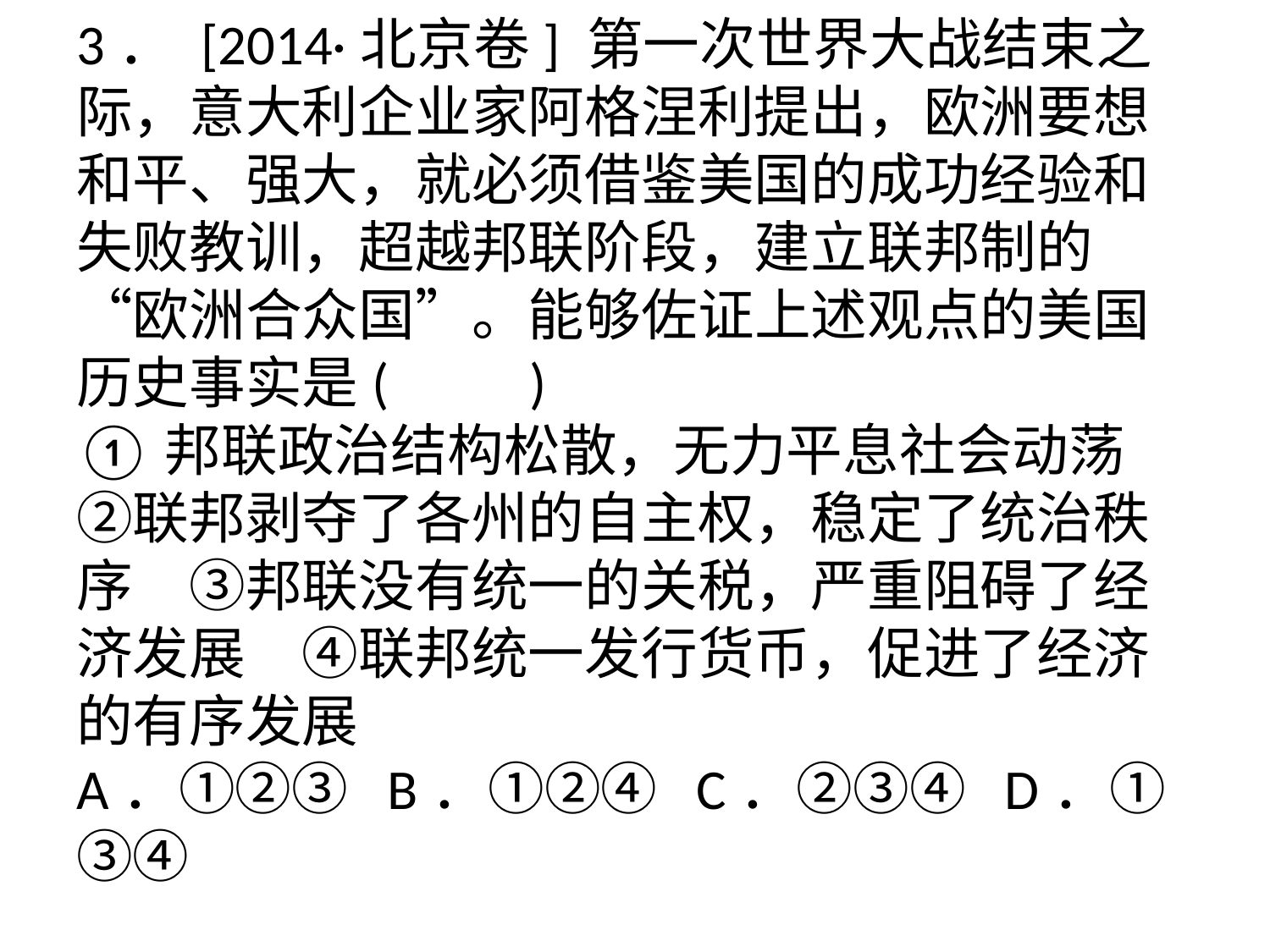

# 3． [2014·北京卷] 第一次世界大战结束之际，意大利企业家阿格涅利提出，欧洲要想和平、强大，就必须借鉴美国的成功经验和失败教训，超越邦联阶段，建立联邦制的“欧洲合众国”。能够佐证上述观点的美国历史事实是(　　) ①邦联政治结构松散，无力平息社会动荡　②联邦剥夺了各州的自主权，稳定了统治秩序　③邦联没有统一的关税，严重阻碍了经济发展　④联邦统一发行货币，促进了经济的有序发展 A．①②③  B．①②④  C．②③④  D．①③④